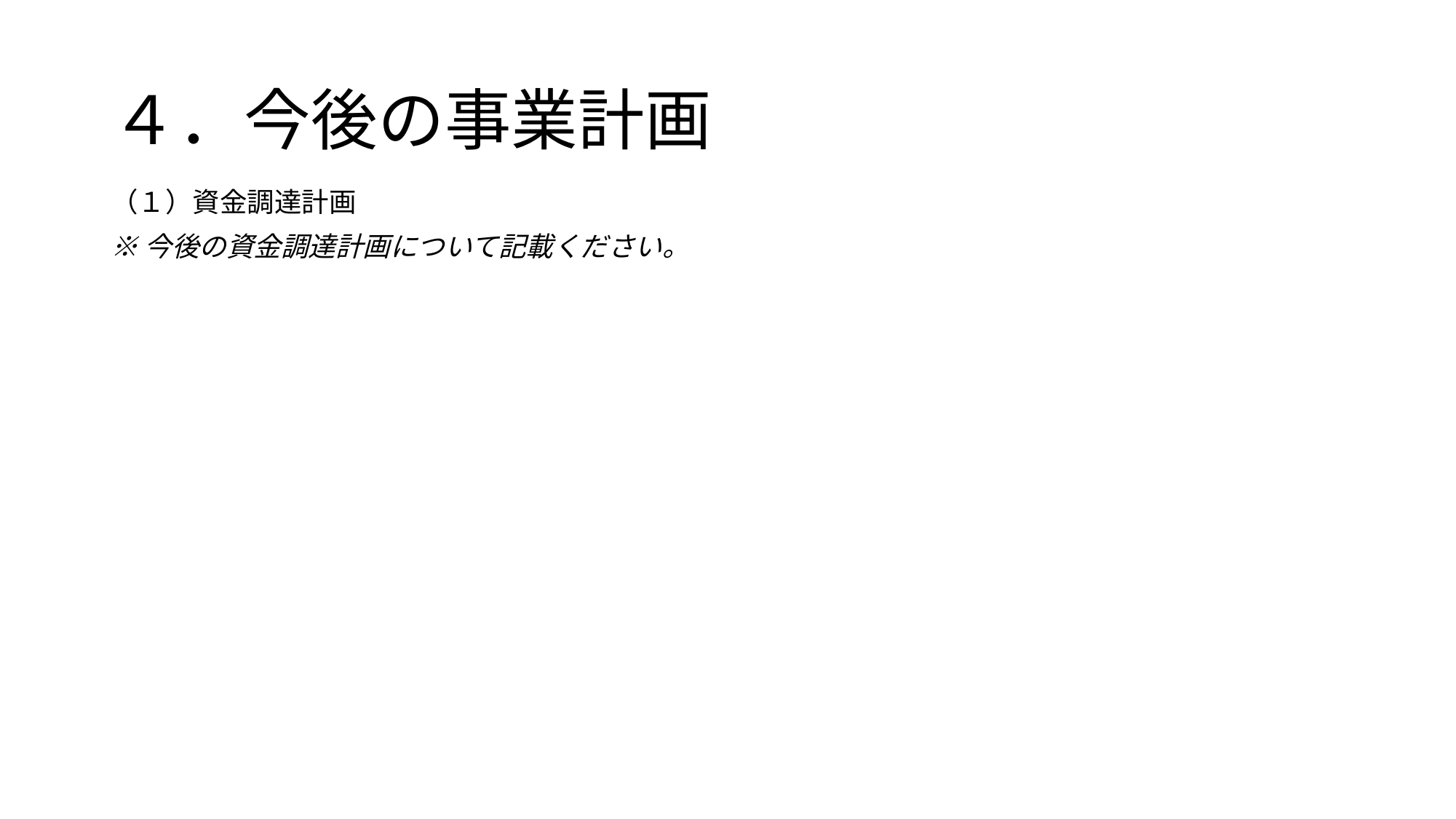

# ４．今後の事業計画
（１）資金調達計画
※今後の資金調達計画について記載ください。